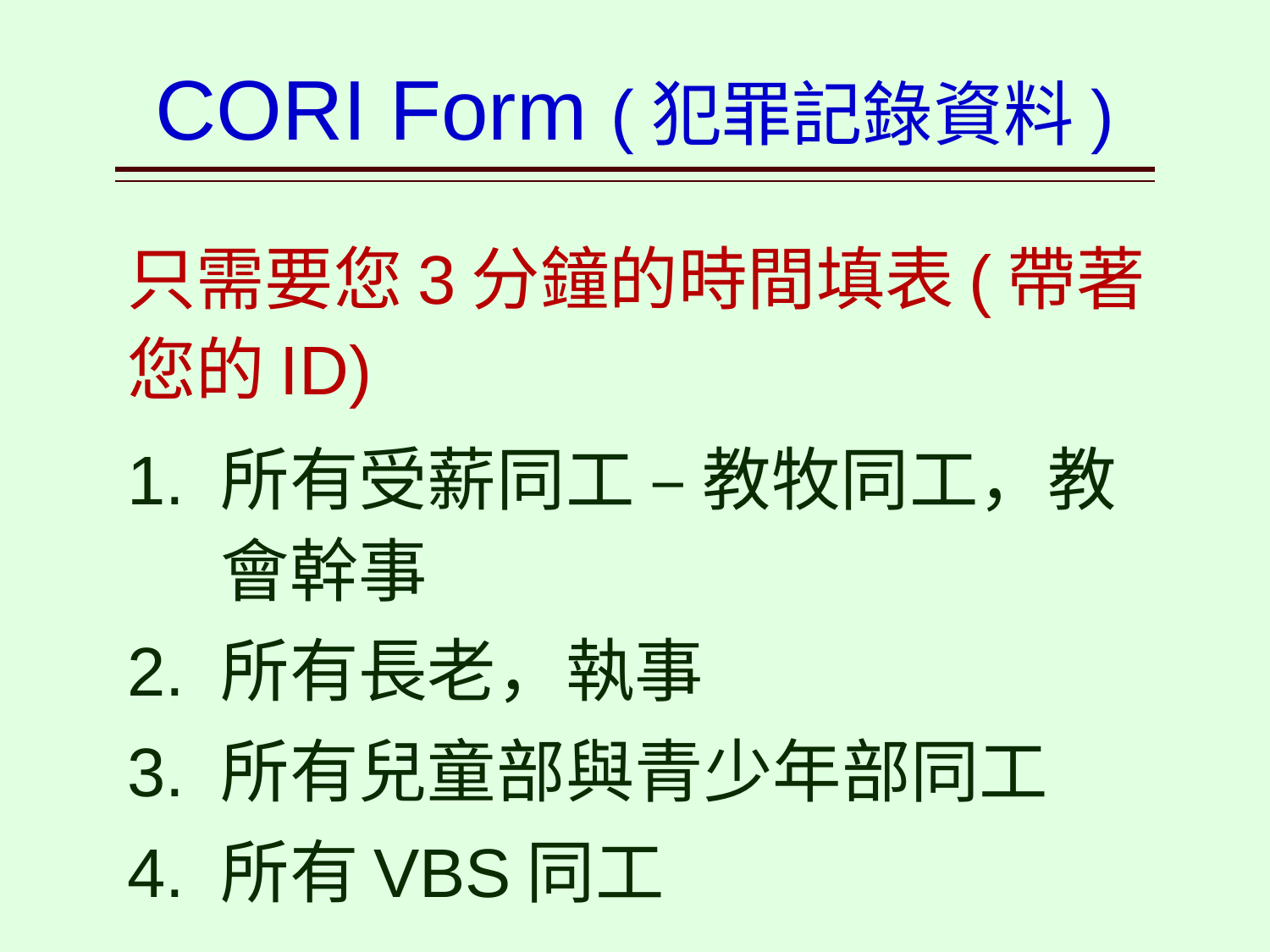

# CORI Form (犯罪記錄資料)
只需要您3分鐘的時間填表(帶著您的ID)
所有受薪同工 – 教牧同工，教會幹事
所有長老，執事
所有兒童部與青少年部同工
所有VBS同工